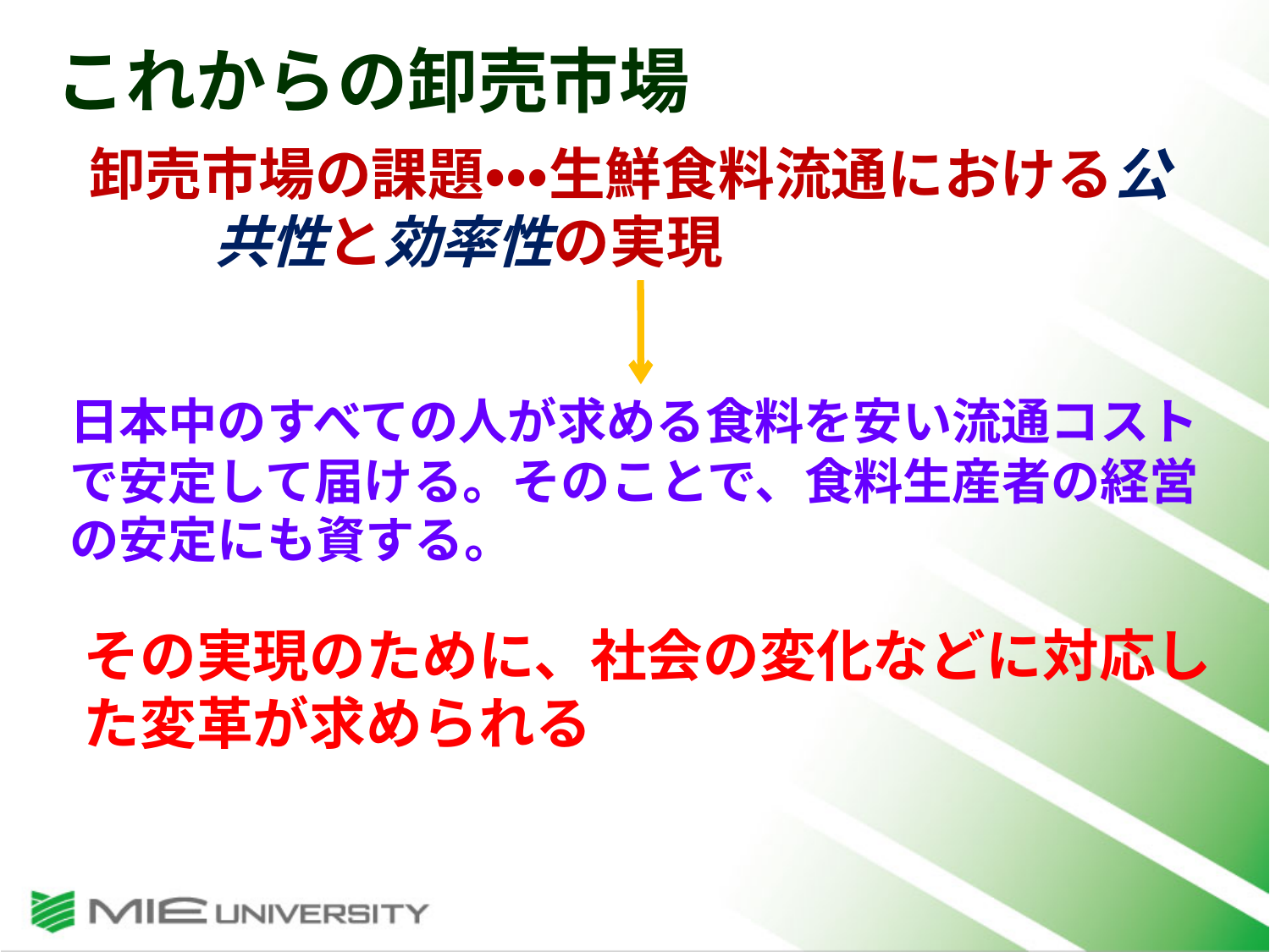

これからの卸売市場
卸売市場の課題・・・生鮮食料流通における公共性と効率性の実現
日本中のすべての人が求める食料を安い流通コストで安定して届ける。そのことで、食料生産者の経営の安定にも資する。
その実現のために、社会の変化などに対応した変革が求められる